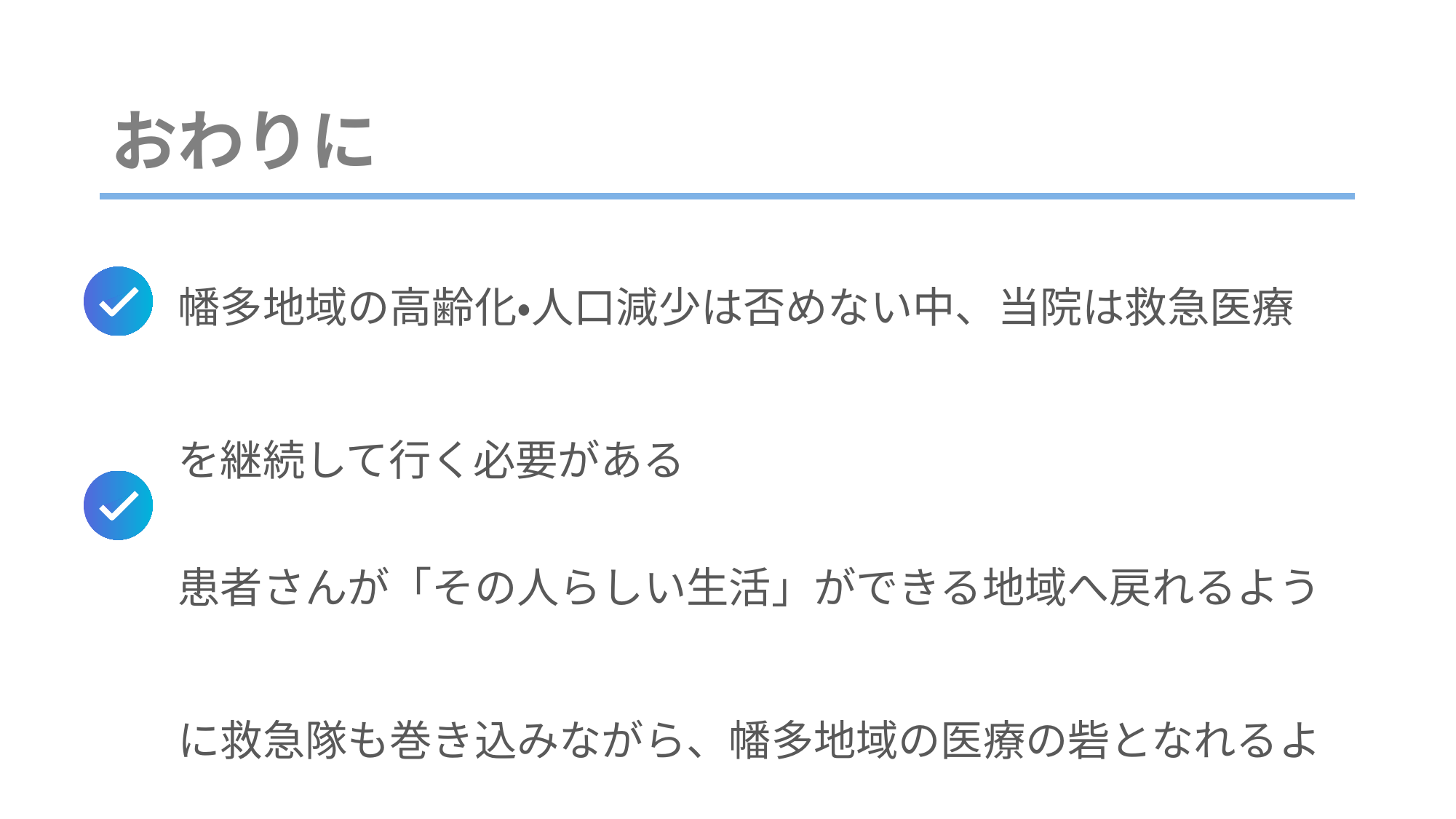

# おわりに
　幡多地域の高齢化・人口減少は否めない中、当院は救急医療
　を継続して行く必要がある

　患者さんが「その人らしい生活」ができる地域へ戻れるよう
　に救急隊も巻き込みながら、幡多地域の医療の砦となれるよ
　う貢献していきたい